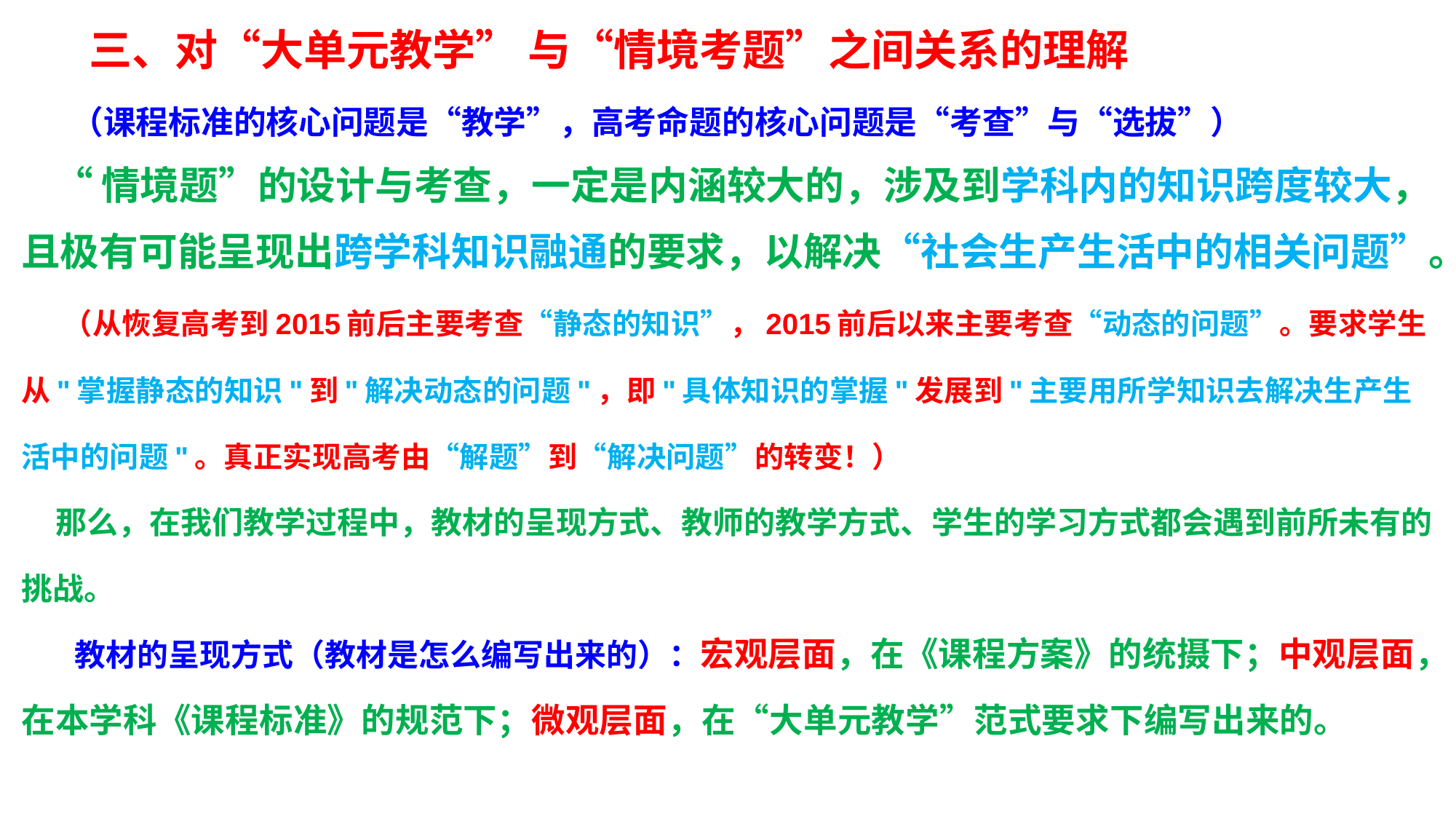

# 三、对“大单元教学” 与“情境考题”之间关系的理解
      （课程标准的核心问题是“教学”，高考命题的核心问题是“考查”与“选拔”）
     “情境题”的设计与考查，一定是内涵较大的，涉及到学科内的知识跨度较大，且极有可能呈现出跨学科知识融通的要求，以解决“社会生产生活中的相关问题”。
     （从恢复高考到2015前后主要考查“静态的知识”，2015前后以来主要考查“动态的问题”。要求学生从"掌握静态的知识"到"解决动态的问题"，即"具体知识的掌握"发展到"主要用所学知识去解决生产生活中的问题"。真正实现高考由“解题”到“解决问题”的转变！）
    那么，在我们教学过程中，教材的呈现方式、教师的教学方式、学生的学习方式都会遇到前所未有的挑战。
        教材的呈现方式（教材是怎么编写出来的）：宏观层面，在《课程方案》的统摄下；中观层面，在本学科《课程标准》的规范下；微观层面，在“大单元教学”范式要求下编写出来的。